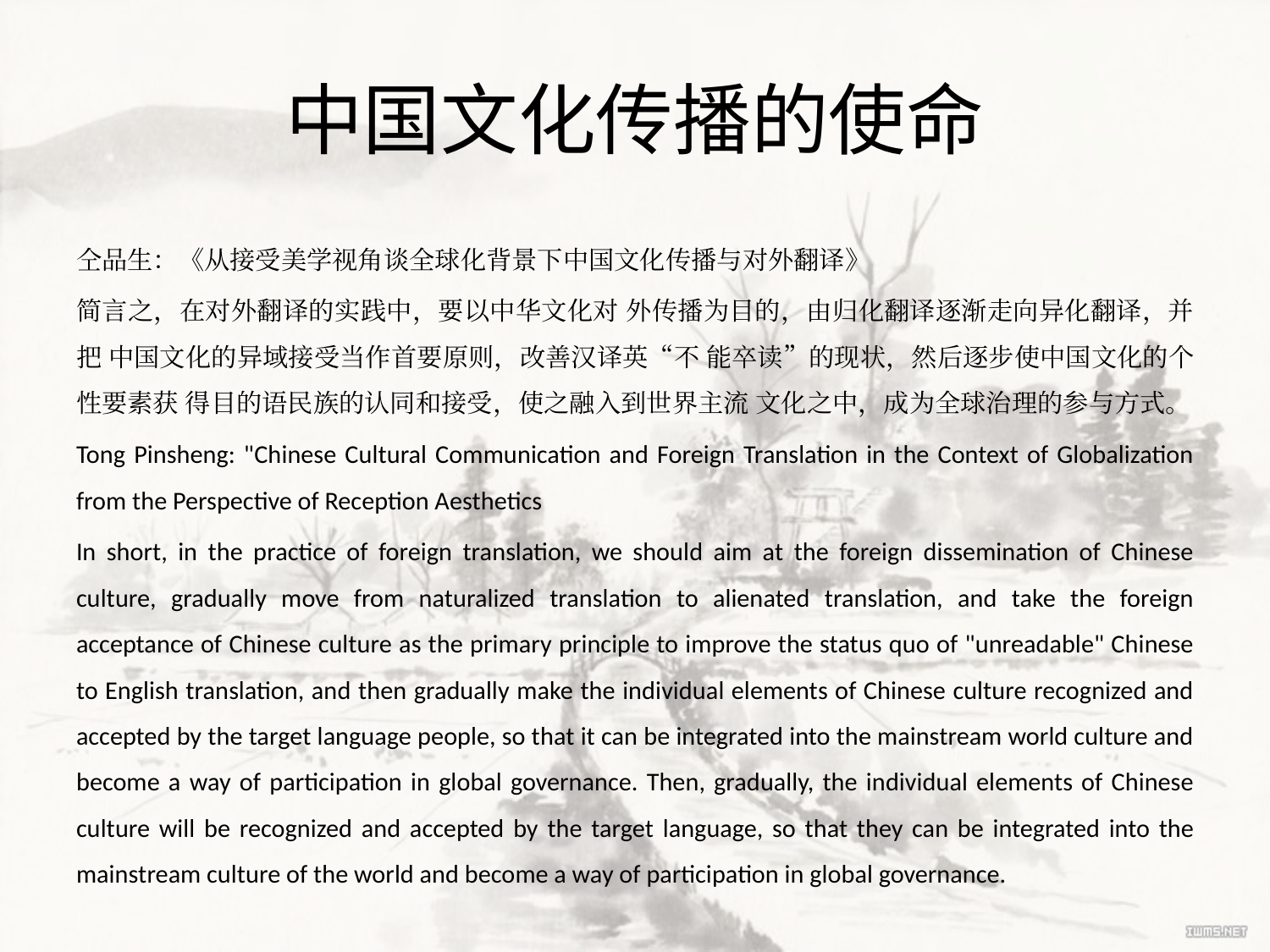

# 中国文化传播的使命
仝品生：《从接受美学视角谈全球化背景下中国文化传播与对外翻译》
简言之，在对外翻译的实践中，要以中华文化对 外传播为目的，由归化翻译逐渐走向异化翻译，并把 中国文化的异域接受当作首要原则，改善汉译英“不 能卒读”的现状，然后逐步使中国文化的个性要素获 得目的语民族的认同和接受，使之融入到世界主流 文化之中，成为全球治理的参与方式。
Tong Pinsheng: "Chinese Cultural Communication and Foreign Translation in the Context of Globalization from the Perspective of Reception Aesthetics
In short, in the practice of foreign translation, we should aim at the foreign dissemination of Chinese culture, gradually move from naturalized translation to alienated translation, and take the foreign acceptance of Chinese culture as the primary principle to improve the status quo of "unreadable" Chinese to English translation, and then gradually make the individual elements of Chinese culture recognized and accepted by the target language people, so that it can be integrated into the mainstream world culture and become a way of participation in global governance. Then, gradually, the individual elements of Chinese culture will be recognized and accepted by the target language, so that they can be integrated into the mainstream culture of the world and become a way of participation in global governance.